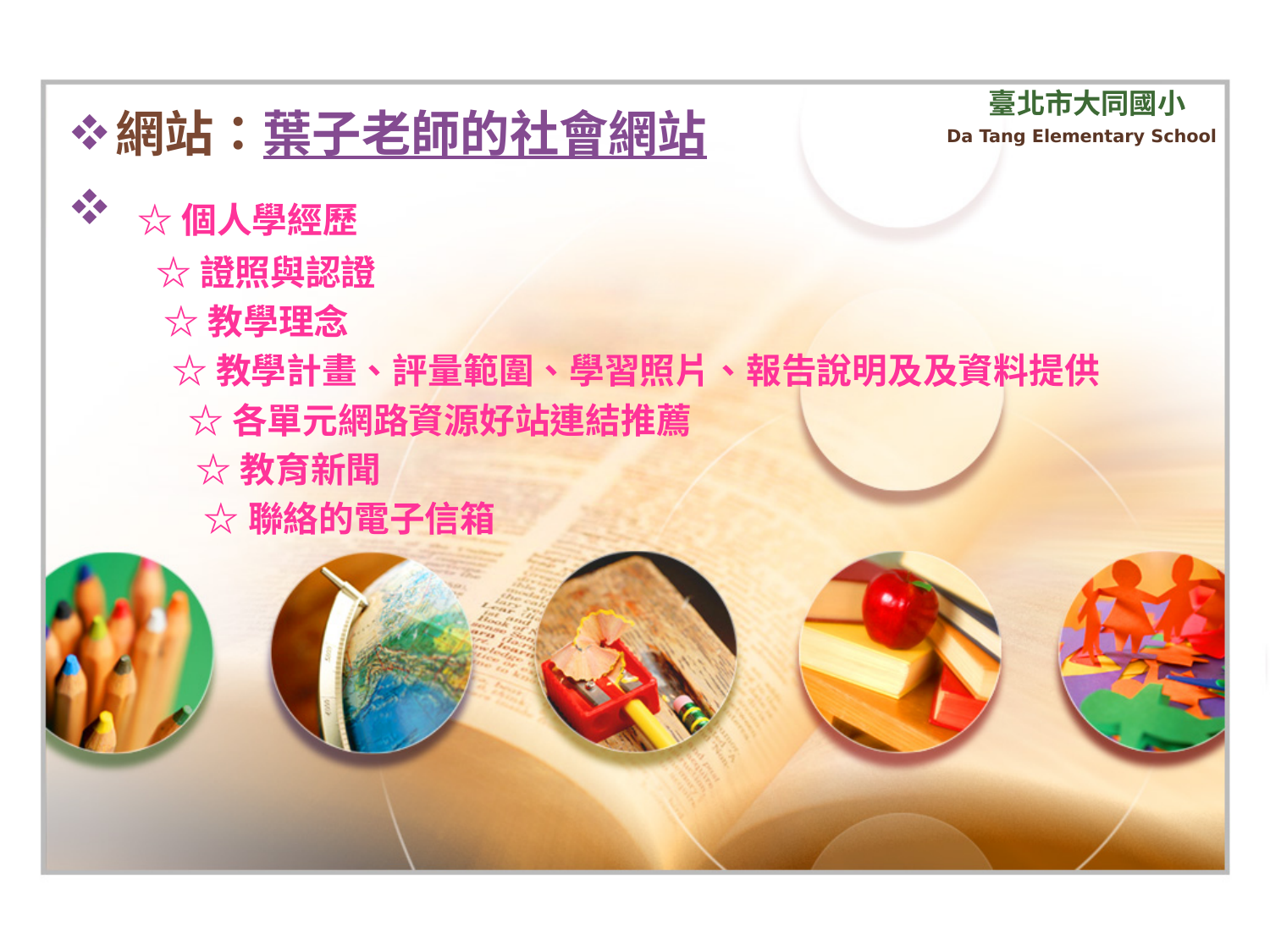

網站：葉子老師的社會網站
  ☆個人學經歷
           ☆證照與認證
            ☆教學理念
             ☆教學計畫、評量範圍、學習照片、報告說明及及資料提供
               ☆各單元網路資源好站連結推薦
                ☆教育新聞
                 ☆聯絡的電子信箱